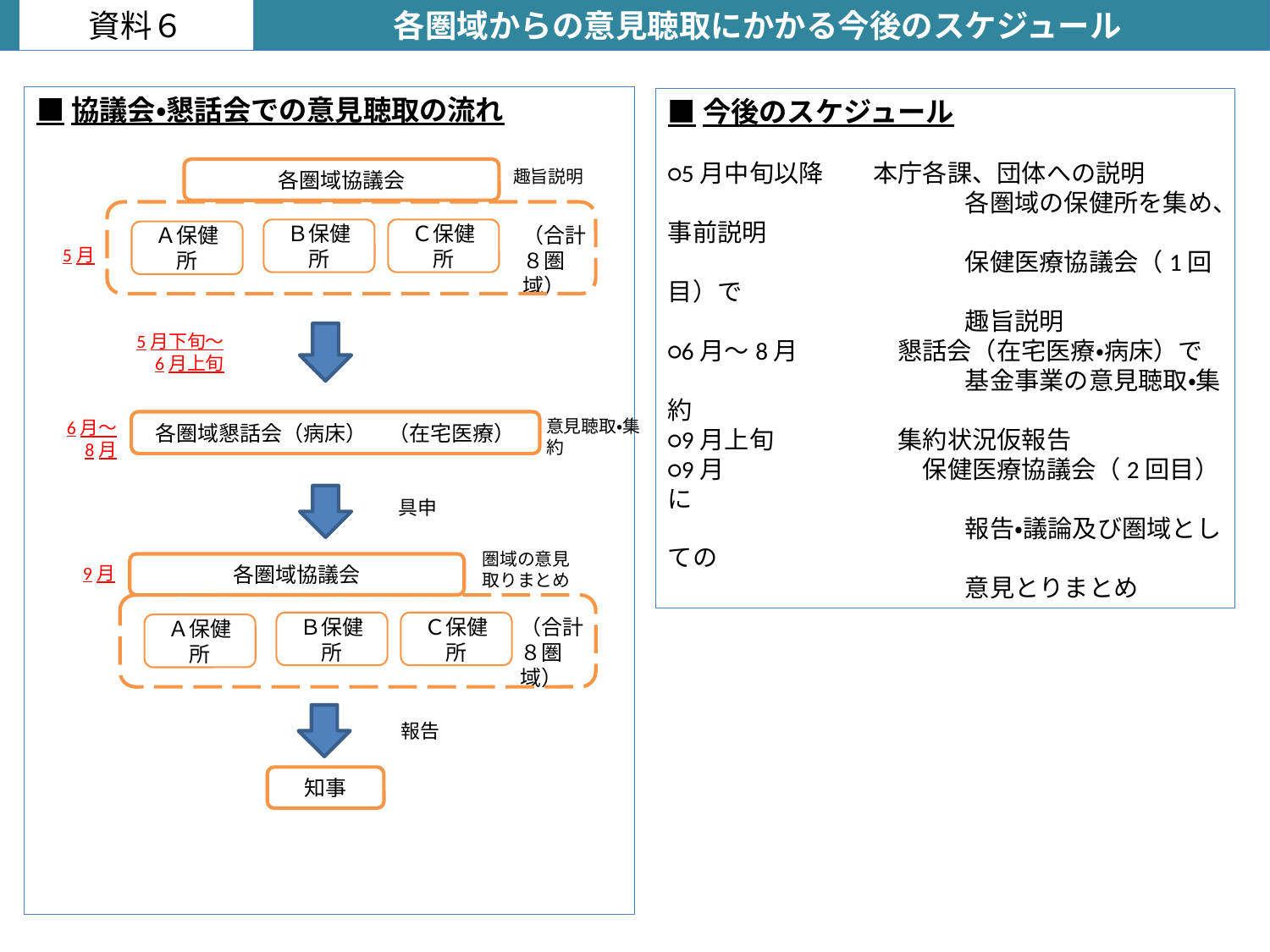

各圏域からの意見聴取にかかる今後のスケジュール
資料６
■協議会・懇話会での意見聴取の流れ

■今後のスケジュール

○5月中旬以降　　本庁各課、団体への説明
　　　　　　　　　　　　各圏域の保健所を集め、事前説明
　　　　　　　　　　　　保健医療協議会（1回目）で
　　　　　　　　　　　　趣旨説明
○6月～8月　　　　懇話会（在宅医療・病床）で
　　　　　　　　　　　　基金事業の意見聴取・集約
○9月上旬　　　　　集約状況仮報告
○9月　　　　　　　　保健医療協議会（2回目）に
　　　　　　　　　　　　報告・議論及び圏域としての
　　　　　　　　　　　　意見とりまとめ
各圏域協議会
趣旨説明

（合計
８圏域）
Ｃ保健所
Ｂ保健所
Ａ保健所
5月

5月下旬～
6月上旬
意見聴取・集約
6月～
8月
各圏域懇話会（病床）　（在宅医療）

具申
圏域の意見
取りまとめ
各圏域協議会
9月

（合計
８圏域）
Ｃ保健所
Ｂ保健所
Ａ保健所

報告
知事